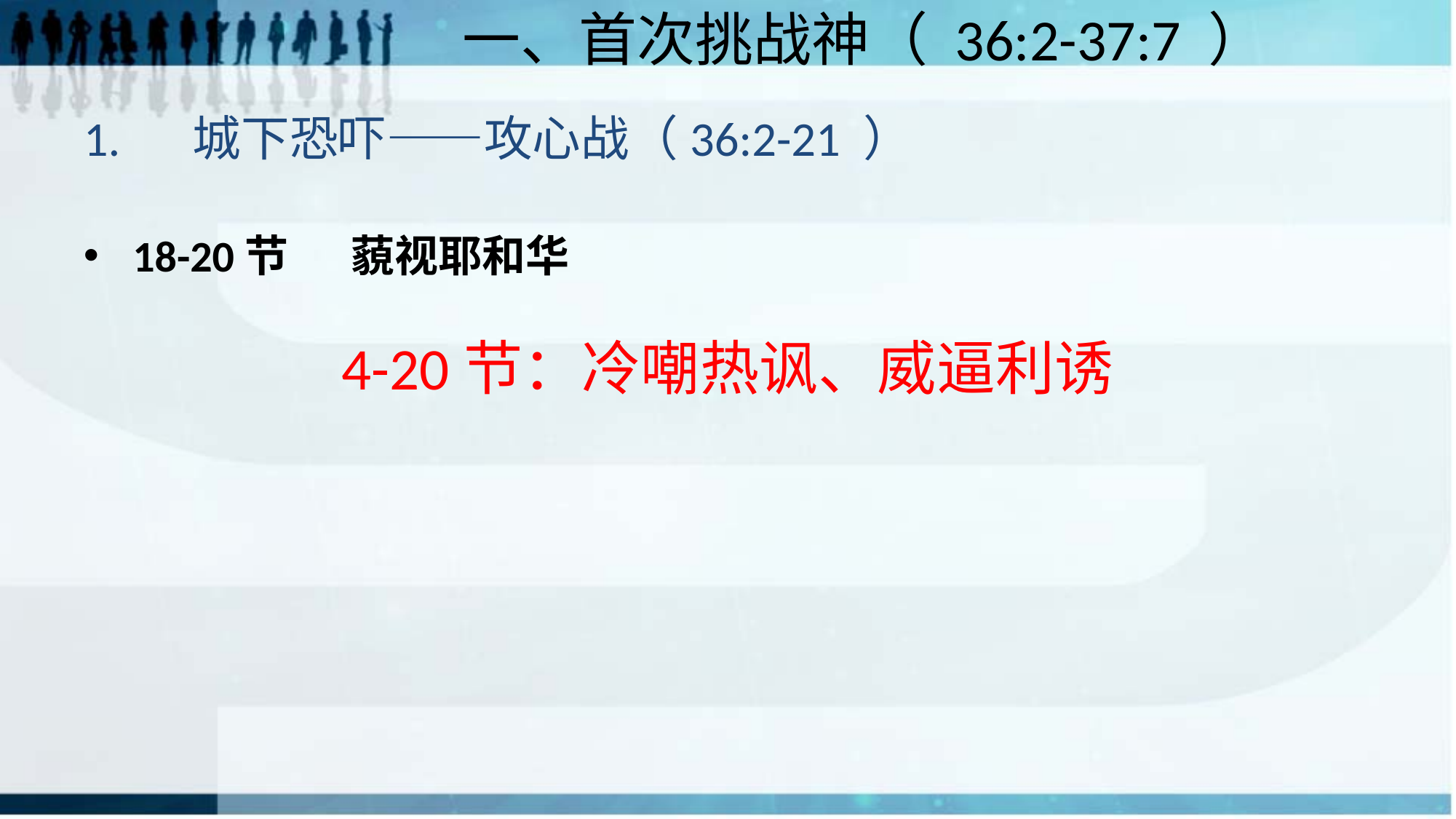

一、首次挑战神（ 36:2-37:7 ）
# 1.	城下恐吓——攻心战（36:2-21 ）
18-20节	藐视耶和华
4-20节：冷嘲热讽、威逼利诱